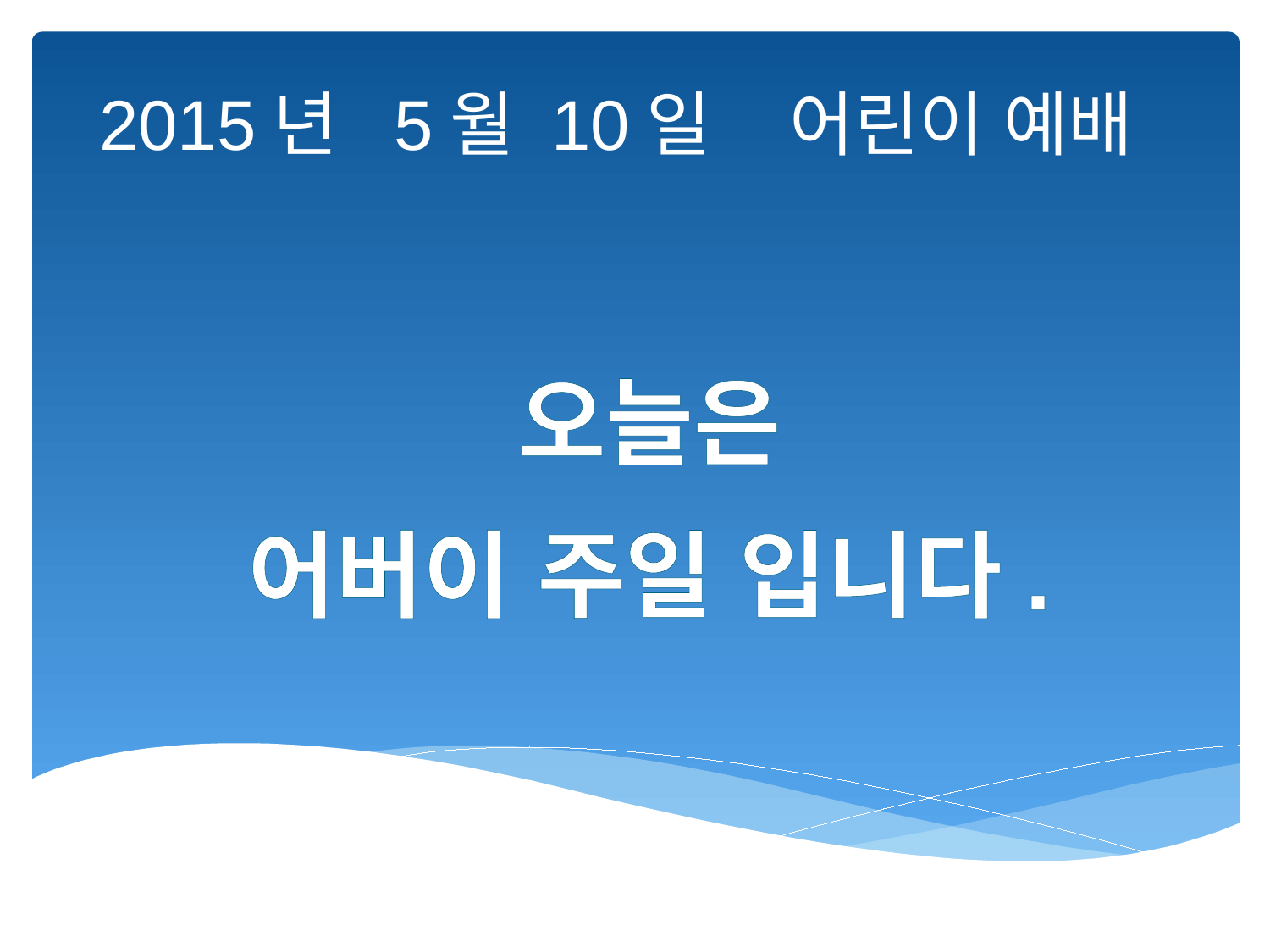

2015년  5월 10일    어린이 예배
오늘은

어버이 주일 입니다.